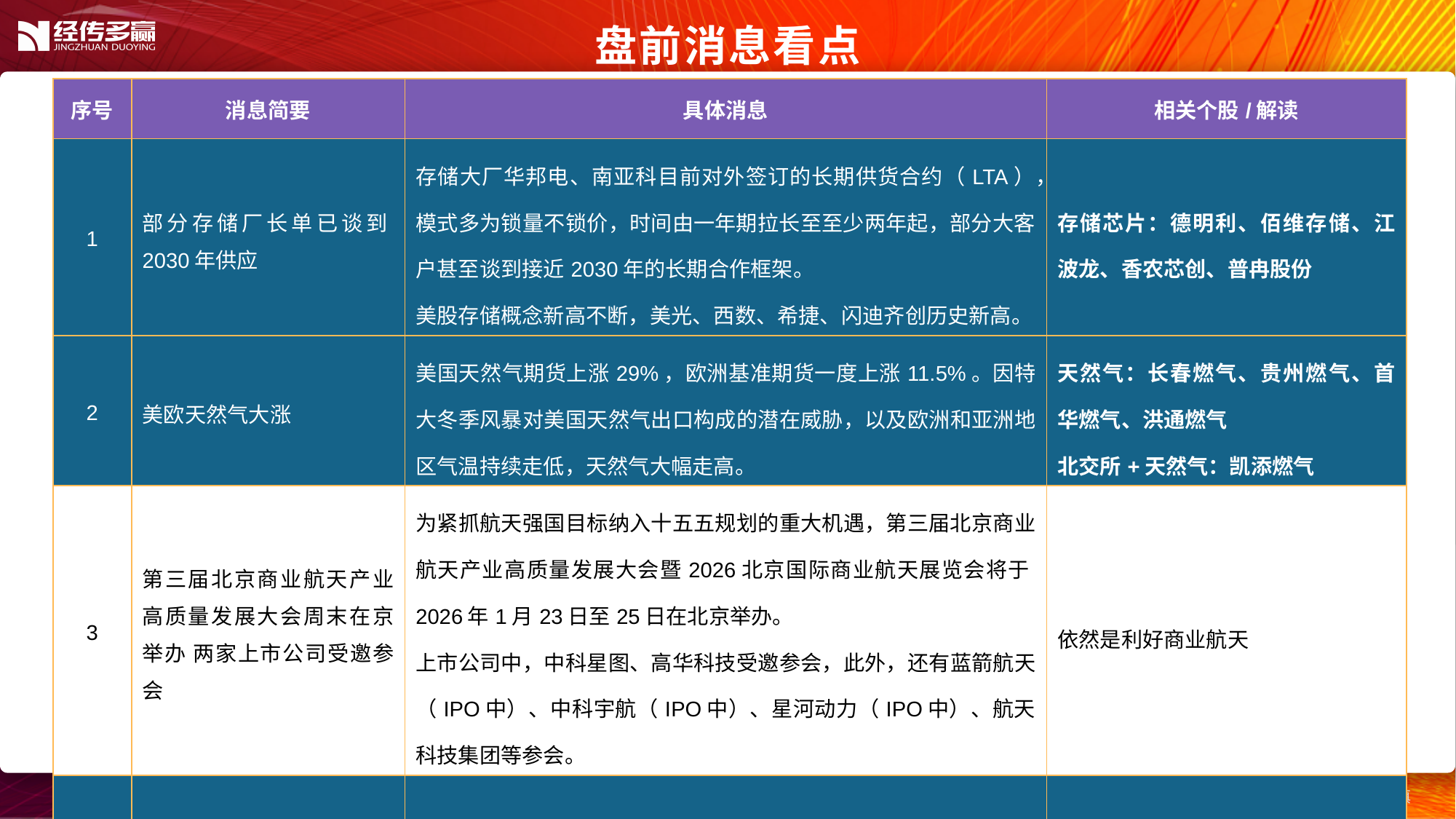

盘前消息看点

| 序号 | 消息简要 | 具体消息 | 相关个股/解读 |
| --- | --- | --- | --- |
| 1 | 部分存储厂长单已谈到2030年供应 | 存储大厂华邦电、南亚科目前对外签订的长期供货合约（LTA），模式多为锁量不锁价，时间由一年期拉长至至少两年起，部分大客户甚至谈到接近2030年的长期合作框架。 美股存储概念新高不断，美光、西数、希捷、闪迪齐创历史新高。 | 存储芯片：德明利、佰维存储、江波龙、香农芯创、普冉股份 |
| 2 | 美欧天然气大涨 | 美国天然气期货上涨29%，欧洲基准期货一度上涨11.5%。因特大冬季风暴对美国天然气出口构成的潜在威胁，以及欧洲和亚洲地区气温持续走低，天然气大幅走高。 | 天然气：长春燃气、贵州燃气、首华燃气、洪通燃气 北交所+天然气：凯添燃气 |
| 3 | 第三届北京商业航天产业高质量发展大会周末在京举办 两家上市公司受邀参会 | 为紧抓航天强国目标纳入十五五规划的重大机遇，第三届北京商业航天产业高质量发展大会暨2026北京国际商业航天展览会将于2026年1月23日至25日在北京举办。 上市公司中，中科星图、高华科技受邀参会，此外，还有蓝箭航天（IPO中）、中科宇航（IPO中）、星河动力（IPO中）、航天科技集团等参会。 | 依然是利好商业航天 |
| 4 |  |  |  |
| 5 |  |  |  |
12